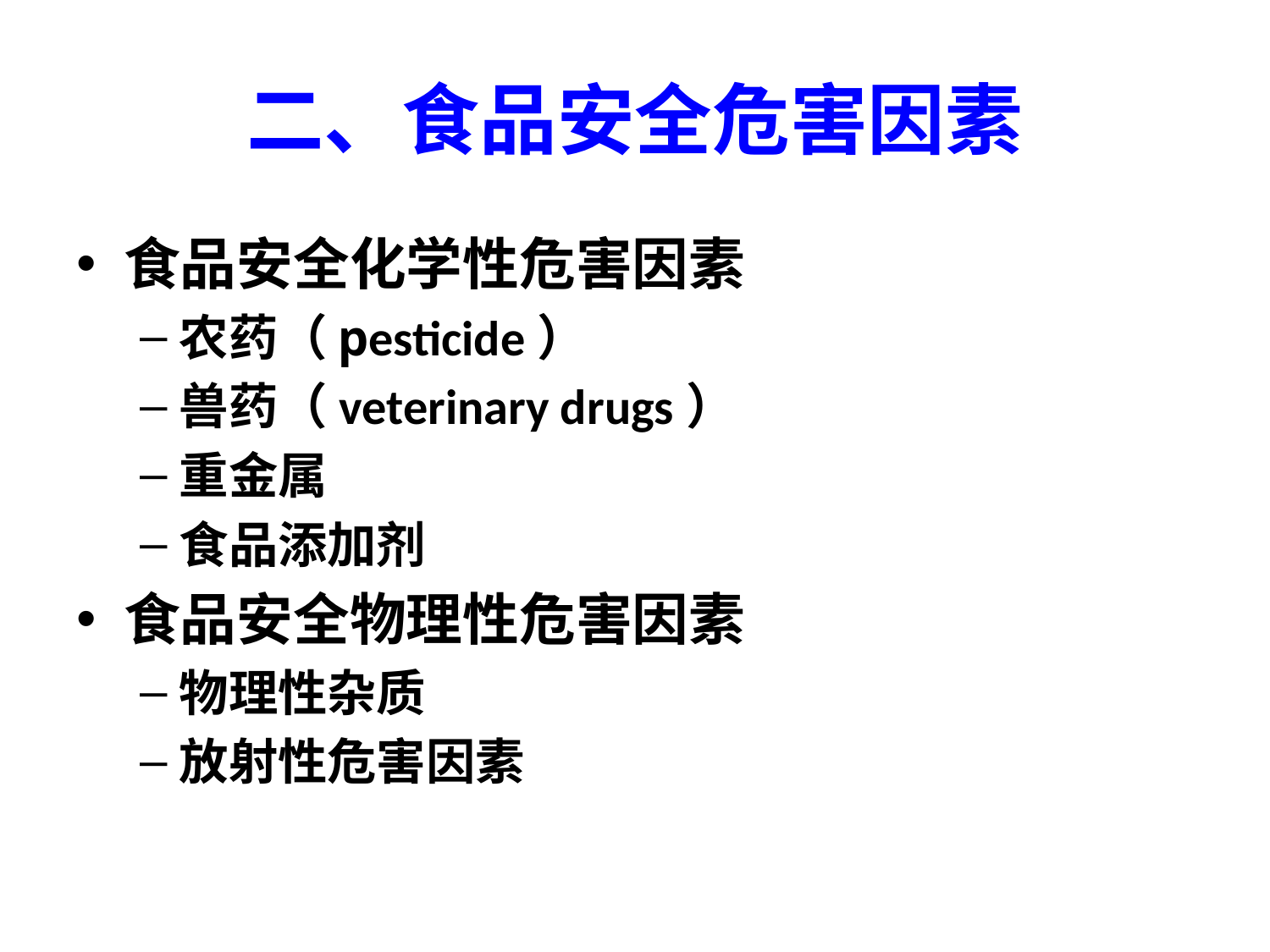

# 二、食品安全危害因素
食品安全化学性危害因素
农药（pesticide）
兽药（veterinary drugs）
重金属
食品添加剂
食品安全物理性危害因素
物理性杂质
放射性危害因素